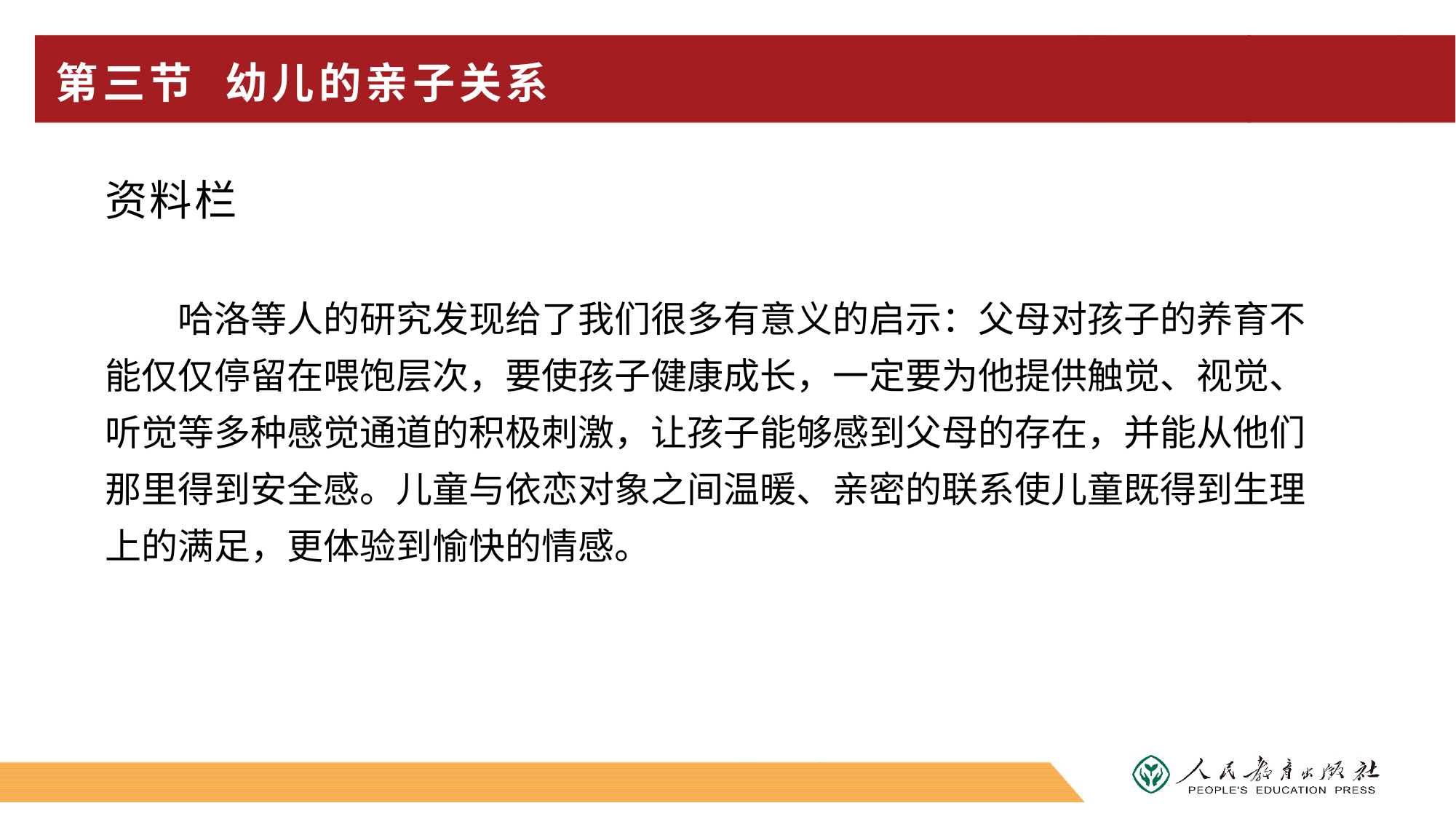

# 第三节  幼儿的亲子关系
资料栏
哈洛等人的研究发现给了我们很多有意义的启示：父母对孩子的养育不能仅仅停留在喂饱层次，要使孩子健康成长，一定要为他提供触觉、视觉、听觉等多种感觉通道的积极刺激，让孩子能够感到父母的存在，并能从他们那里得到安全感。儿童与依恋对象之间温暖、亲密的联系使儿童既得到生理上的满足，更体验到愉快的情感。